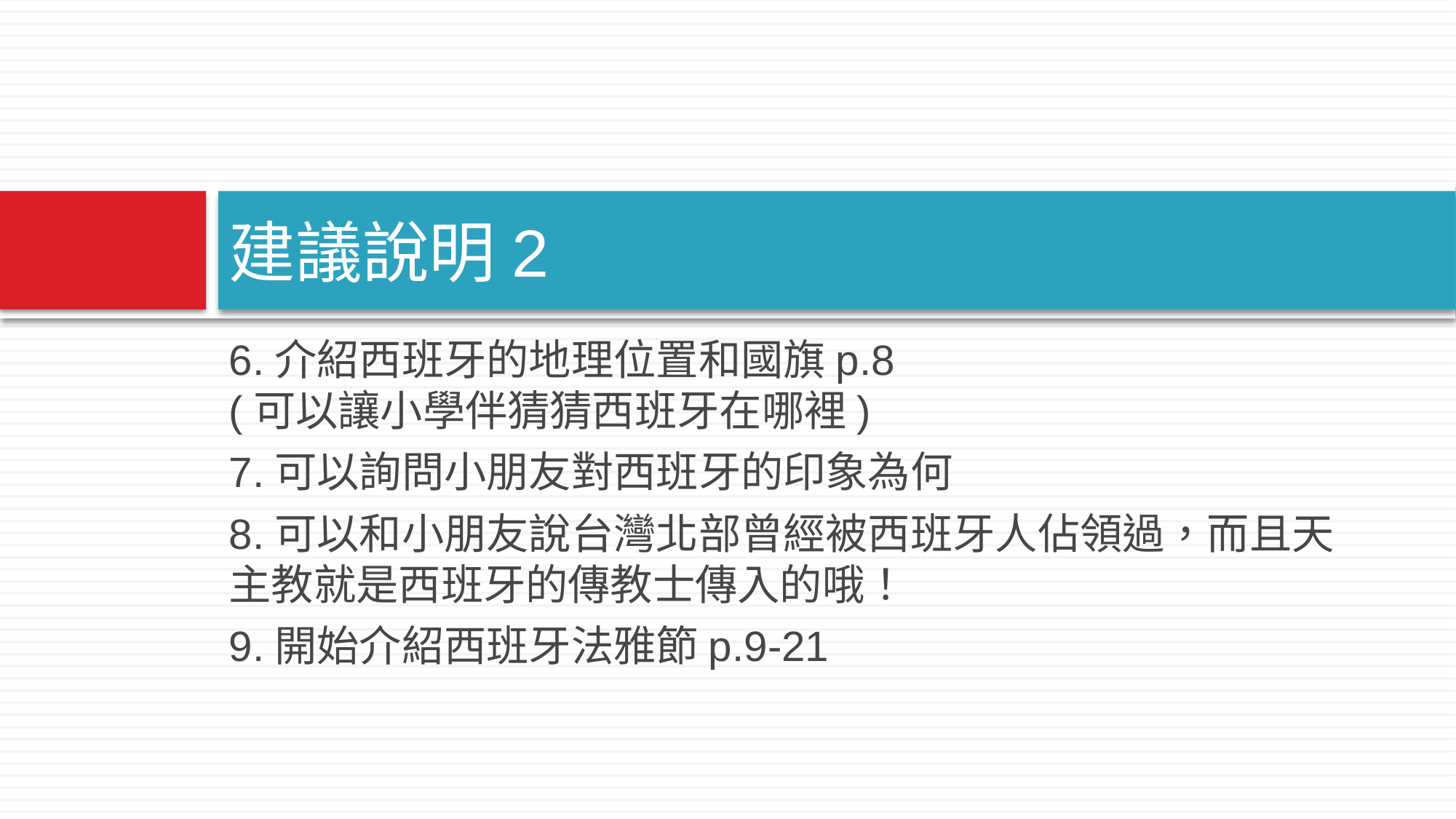

# 建議說明2
6.介紹西班牙的地理位置和國旗p.8
(可以讓小學伴猜猜西班牙在哪裡)
7.可以詢問小朋友對西班牙的印象為何
8.可以和小朋友說台灣北部曾經被西班牙人佔領過，而且天主教就是西班牙的傳教士傳入的哦！
9.開始介紹西班牙法雅節p.9-21